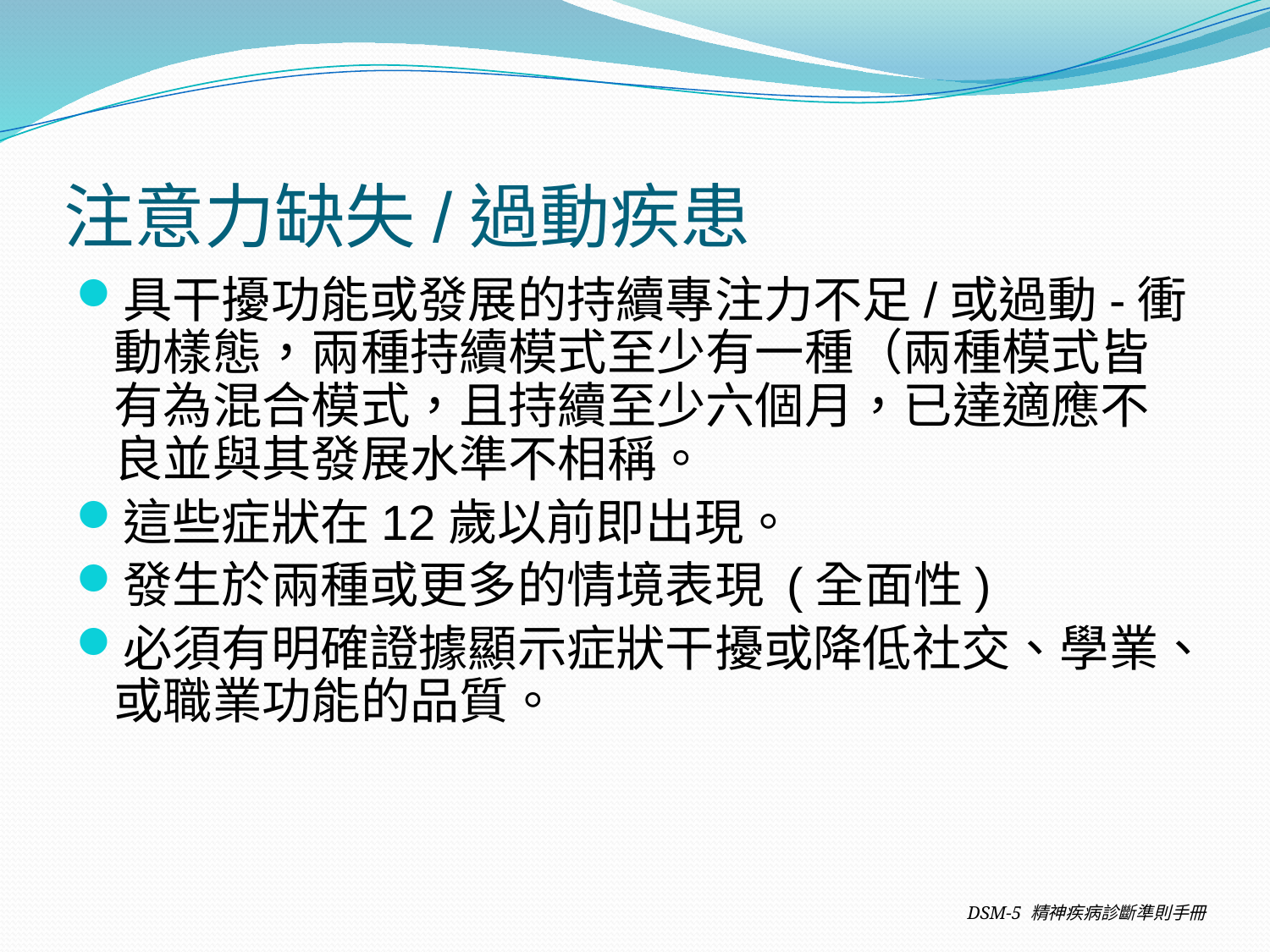

# 注意力缺失/過動疾患
具干擾功能或發展的持續專注力不足/或過動-衝動樣態，兩種持續模式至少有一種（兩種模式皆有為混合模式，且持續至少六個月，已達適應不良並與其發展水準不相稱。
這些症狀在12歲以前即出現。
發生於兩種或更多的情境表現 (全面性)
必須有明確證據顯示症狀干擾或降低社交、學業、或職業功能的品質。
DSM-5 精神疾病診斷準則手冊